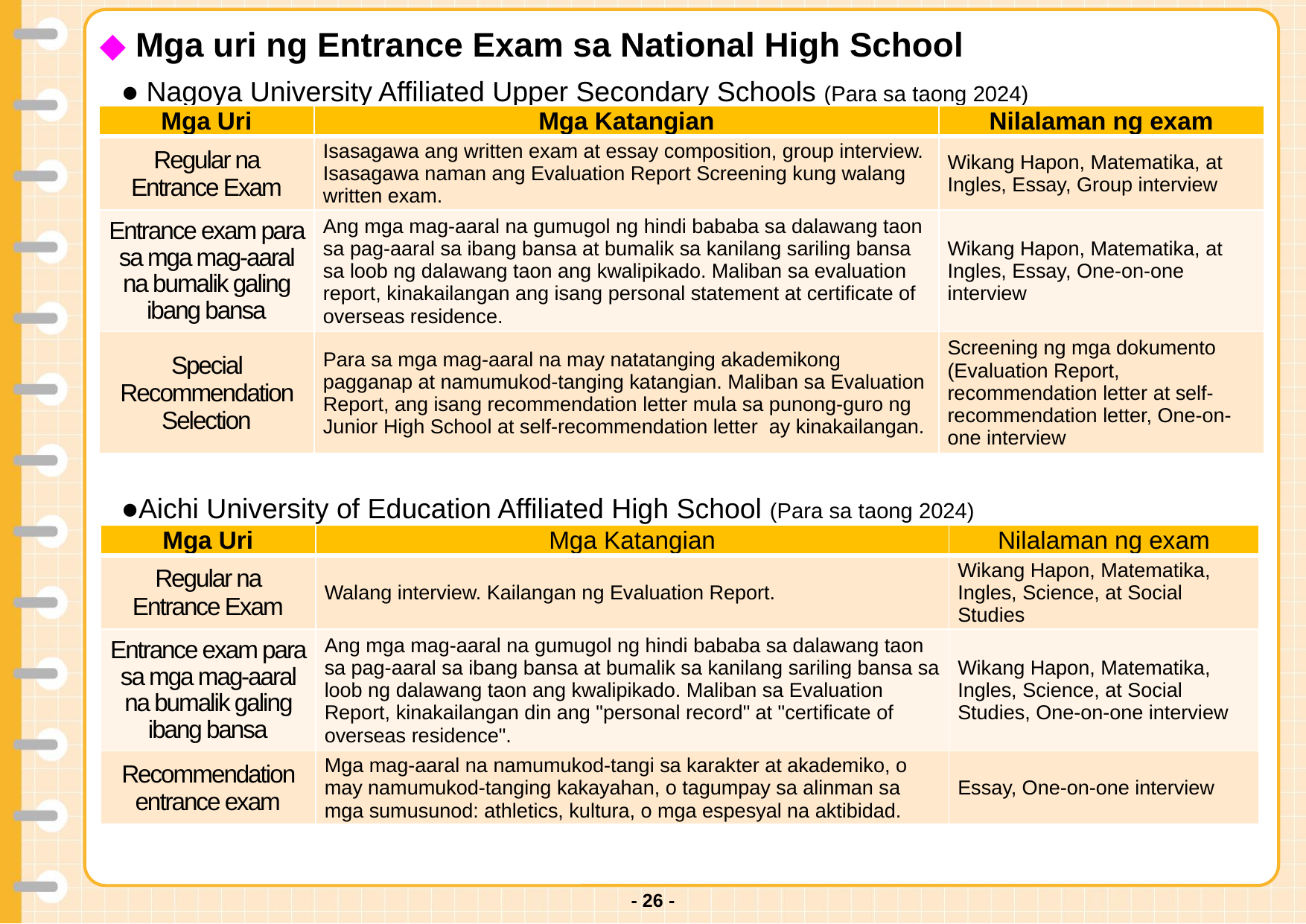

・名古屋大学教育学部付属高等学校
◆ Mga uri ng Entrance Exam sa National High School
● Nagoya University Affiliated Upper Secondary Schools (Para sa taong 2024)
| Mga Uri | Mga Katangian | Nilalaman ng exam |
| --- | --- | --- |
| Regular na Entrance Exam | Isasagawa ang written exam at essay composition, group interview. Isasagawa naman ang Evaluation Report Screening kung walang written exam. | Wikang Hapon, Matematika, at Ingles, Essay, Group interview |
| Entrance exam para sa mga mag-aaral na bumalik galing ibang bansa | Ang mga mag-aaral na gumugol ng hindi bababa sa dalawang taon sa pag-aaral sa ibang bansa at bumalik sa kanilang sariling bansa sa loob ng dalawang taon ang kwalipikado. Maliban sa evaluation report, kinakailangan ang isang personal statement at certificate of overseas residence. | Wikang Hapon, Matematika, at Ingles, Essay, One-on-one interview |
| Special Recommendation Selection | Para sa mga mag-aaral na may natatanging akademikong pagganap at namumukod-tanging katangian. Maliban sa Evaluation Report, ang isang recommendation letter mula sa punong-guro ng Junior High School at self-recommendation letter ay kinakailangan. | Screening ng mga dokumento (Evaluation Report, recommendation letter at self-recommendation letter, One-on-one interview |
●Aichi University of Education Affiliated High School (Para sa taong 2024)
| Mga Uri | Mga Katangian | Nilalaman ng exam |
| --- | --- | --- |
| Regular na Entrance Exam | Walang interview. Kailangan ng Evaluation Report. | Wikang Hapon, Matematika, Ingles, Science, at Social Studies |
| Entrance exam para sa mga mag-aaral na bumalik galing ibang bansa | Ang mga mag-aaral na gumugol ng hindi bababa sa dalawang taon sa pag-aaral sa ibang bansa at bumalik sa kanilang sariling bansa sa loob ng dalawang taon ang kwalipikado. Maliban sa Evaluation Report, kinakailangan din ang "personal record" at "certificate of overseas residence". | Wikang Hapon, Matematika, Ingles, Science, at Social Studies, One-on-one interview |
| Recommendation entrance exam | Mga mag-aaral na namumukod-tangi sa karakter at akademiko, o may namumukod-tanging kakayahan, o tagumpay sa alinman sa mga sumusunod: athletics, kultura, o mga espesyal na aktibidad. | Essay, One-on-one interview |
- 26 -